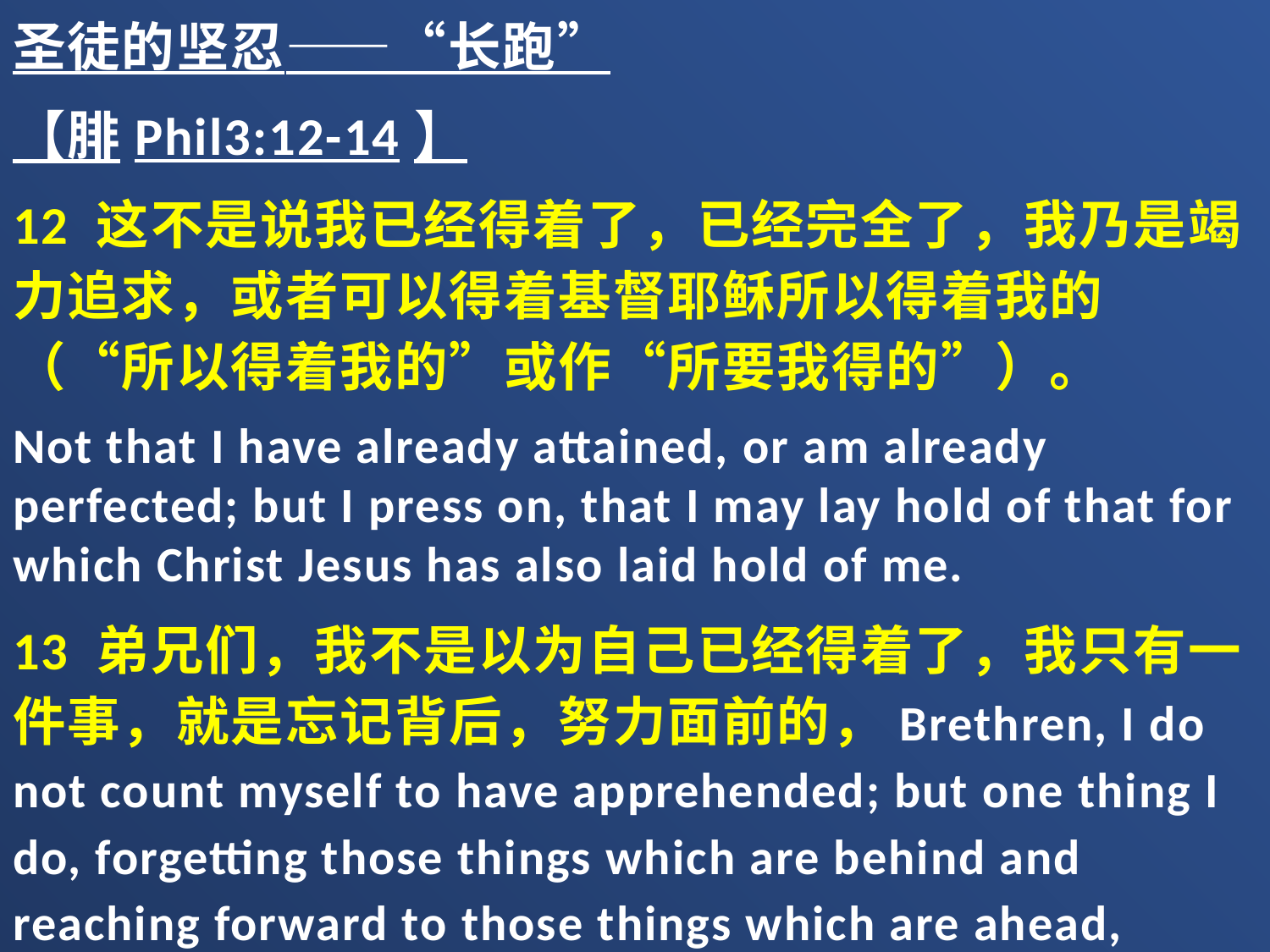

圣徒的坚忍——“长跑”
【腓Phil3:12-14】
12 这不是说我已经得着了，已经完全了，我乃是竭力追求，或者可以得着基督耶稣所以得着我的（“所以得着我的”或作“所要我得的”）。
Not that I have already attained, or am already perfected; but I press on, that I may lay hold of that for which Christ Jesus has also laid hold of me.
13 弟兄们，我不是以为自己已经得着了，我只有一件事，就是忘记背后，努力面前的，Brethren, I do not count myself to have apprehended; but one thing I do, forgetting those things which are behind and reaching forward to those things which are ahead,